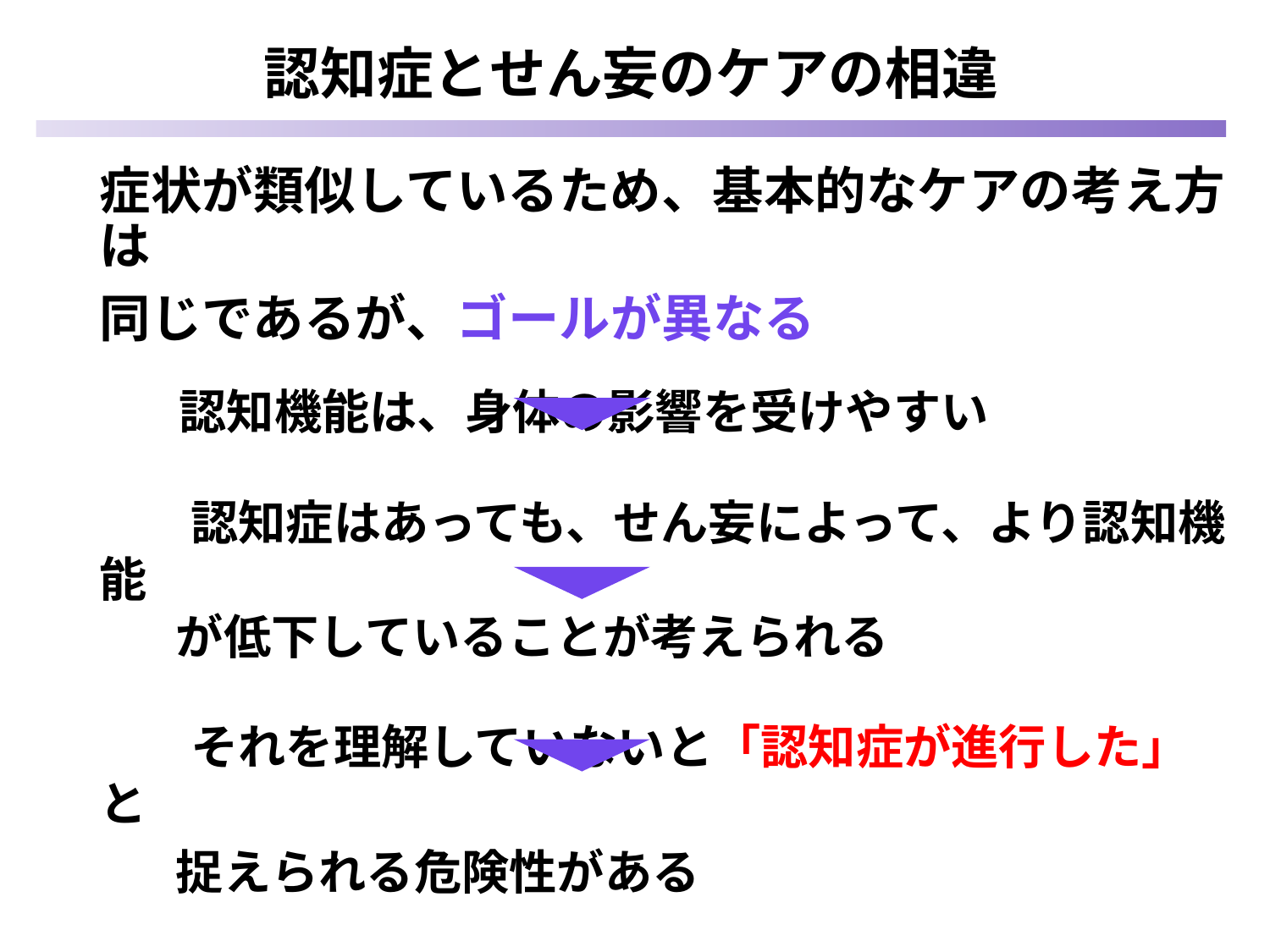

# 認知症とせん妄のケアの相違

症状が類似しているため、基本的なケアの考え方は
同じであるが、ゴールが異なる
      認知機能は、身体の影響を受けやすい
　    認知症はあっても、せん妄によって、より認知機能
      が低下していることが考えられる
　    それを理解していないと「認知症が進行した」と
      捉えられる危険性がある
      本来の“その人”がみえなくなる
     ⇒ 適切な退院支援につながらなくなる